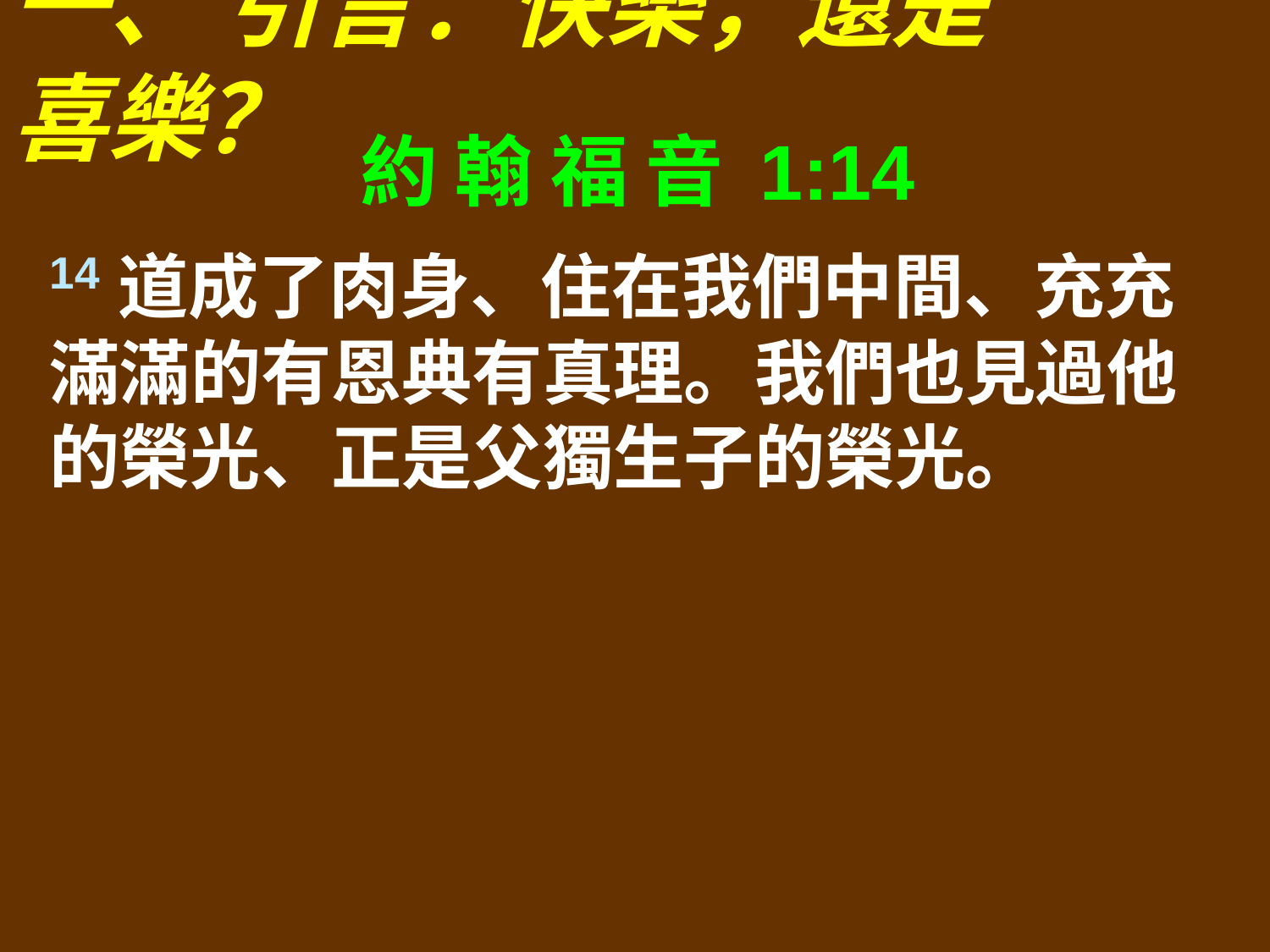

一、 引言：快樂，還是喜樂？
約 翰 福 音 1:14
14道成了肉身、住在我們中間、充充滿滿的有恩典有真理。我們也見過他的榮光、正是父獨生子的榮光。